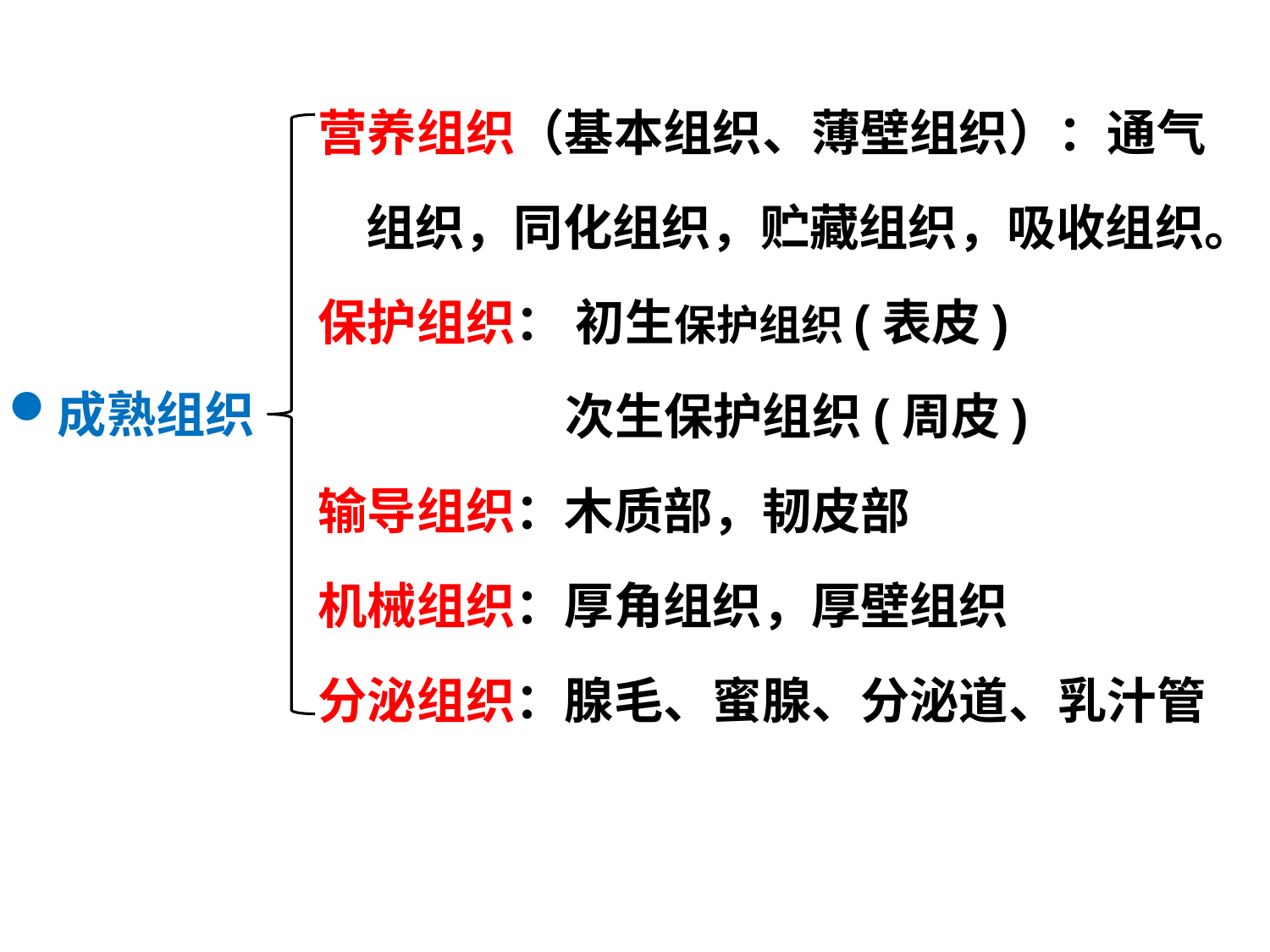

营养组织（基本组织、薄壁组织）：通气组织，同化组织，贮藏组织，吸收组织。
保护组织： 初生保护组织(表皮)
                     次生保护组织(周皮)
输导组织：木质部，韧皮部
机械组织：厚角组织，厚壁组织
分泌组织：腺毛、蜜腺、分泌道、乳汁管

成熟组织